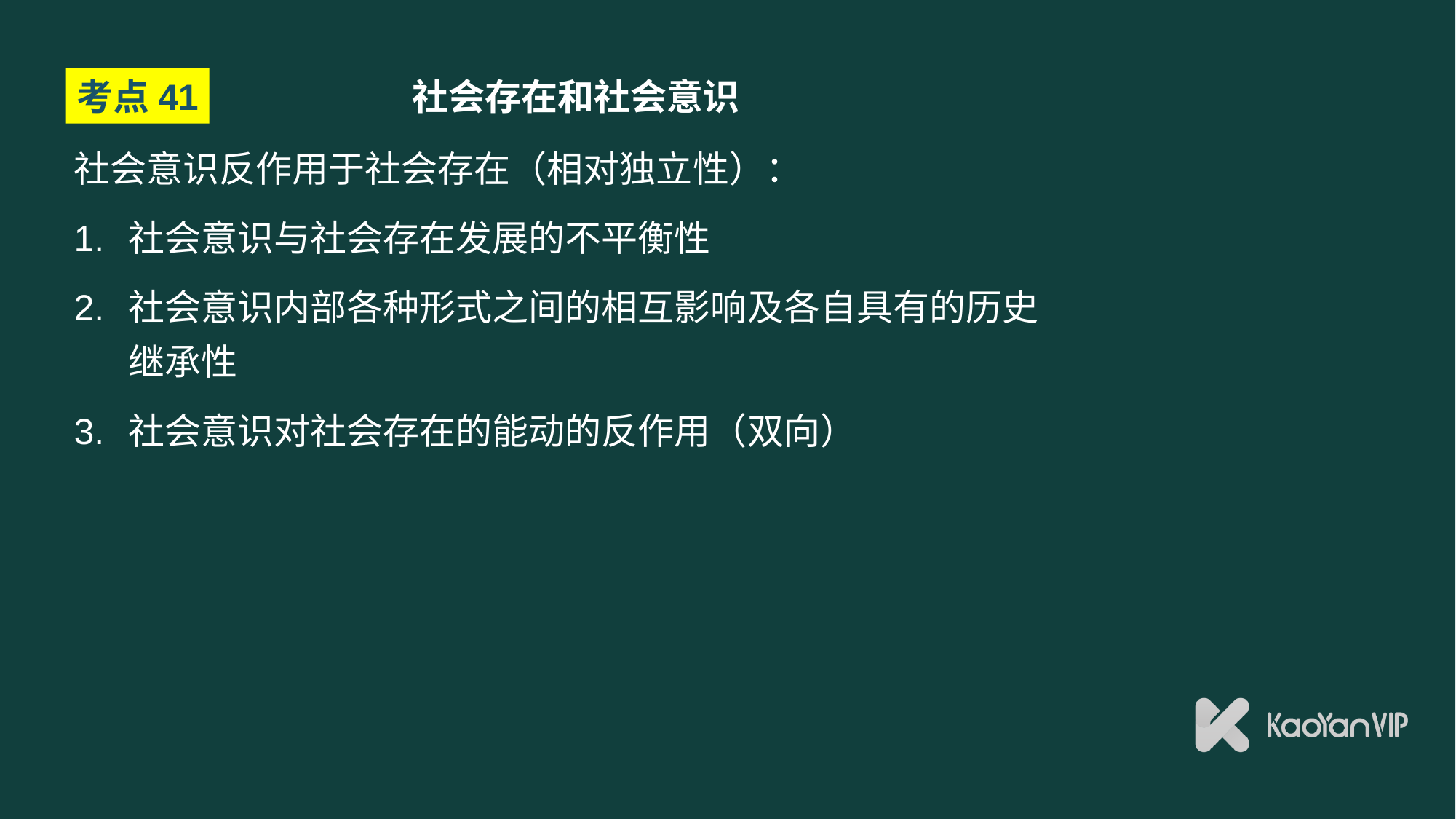

# 社会存在和社会意识
考点41
社会意识反作用于社会存在（相对独立性）：
社会意识与社会存在发展的不平衡性
社会意识内部各种形式之间的相互影响及各自具有的历史继承性
社会意识对社会存在的能动的反作用（双向）